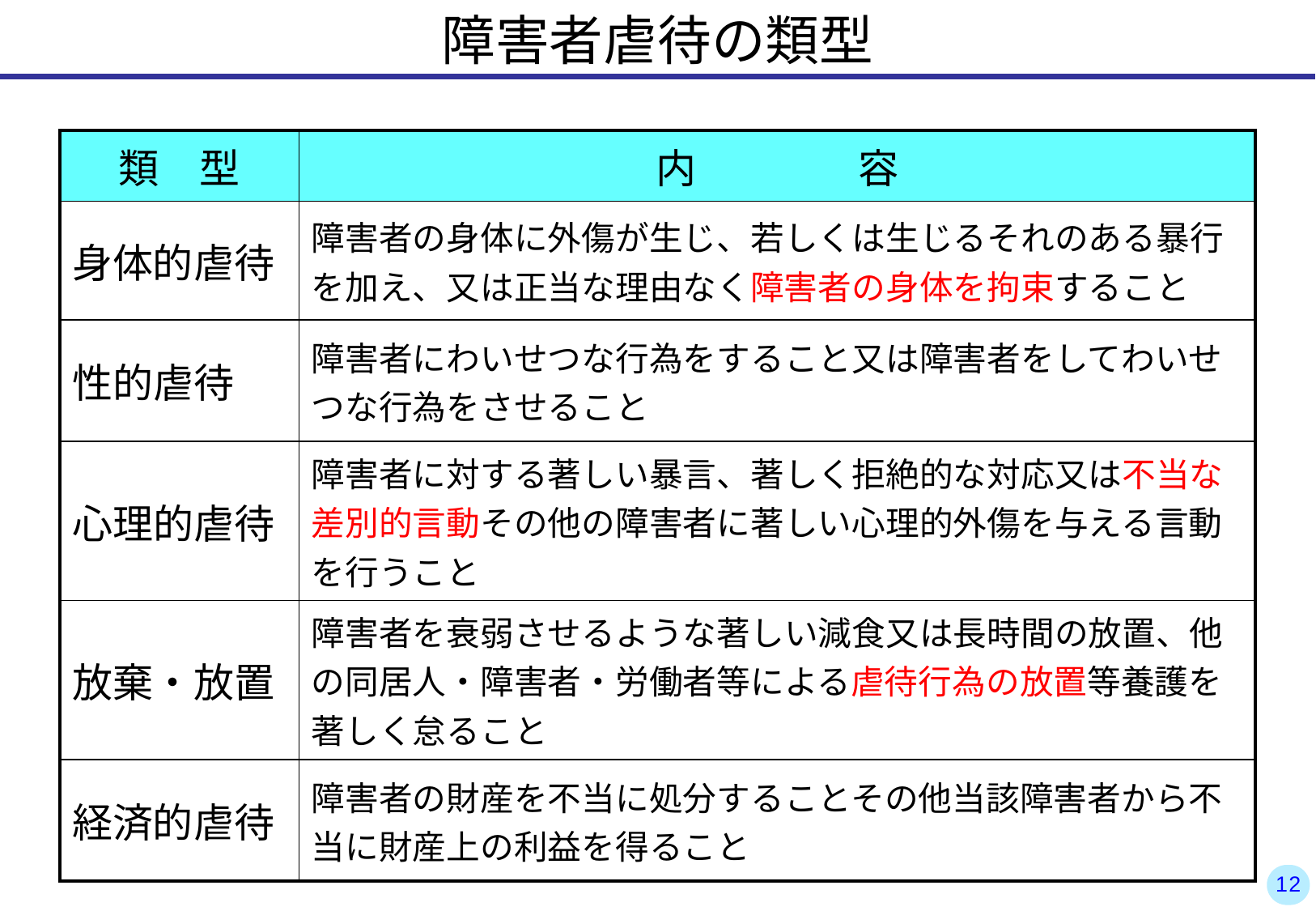

障害者虐待の類型
| 類　型 | 内　　　　容 |
| --- | --- |
| 身体的虐待 | 障害者の身体に外傷が生じ、若しくは生じるそれのある暴行を加え、又は正当な理由なく障害者の身体を拘束すること |
| 性的虐待 | 障害者にわいせつな行為をすること又は障害者をしてわいせつな行為をさせること |
| 心理的虐待 | 障害者に対する著しい暴言、著しく拒絶的な対応又は不当な差別的言動その他の障害者に著しい心理的外傷を与える言動を行うこと |
| 放棄・放置 | 障害者を衰弱させるような著しい減食又は長時間の放置、他の同居人・障害者・労働者等による虐待行為の放置等養護を著しく怠ること |
| 経済的虐待 | 障害者の財産を不当に処分することその他当該障害者から不当に財産上の利益を得ること |
12